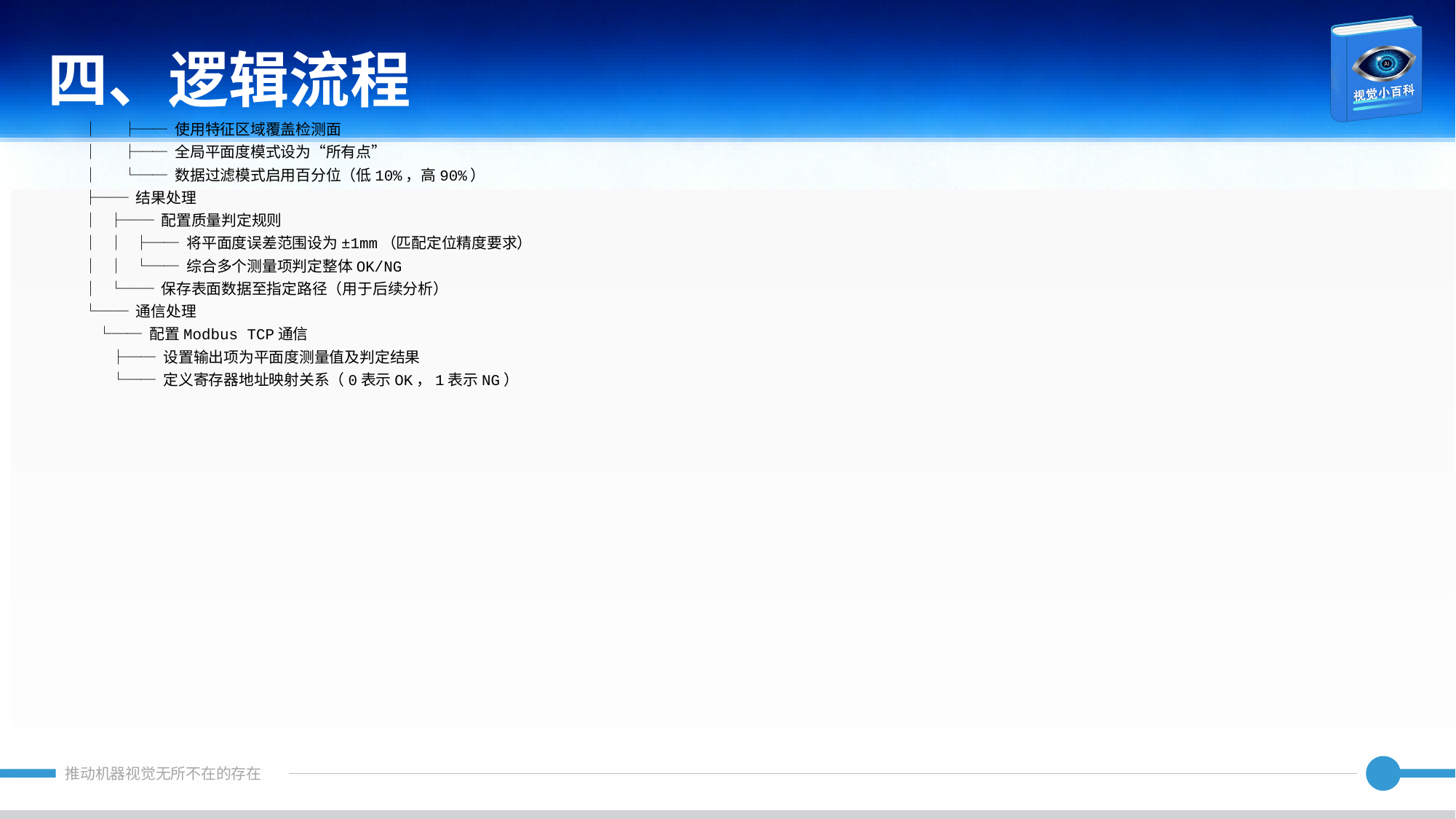

四、逻辑流程

│       ├── 使用特征区域覆盖检测面
│       ├── 全局平面度模式设为“所有点”
│       └── 数据过滤模式启用百分位（低10%，高90%）
├── 结果处理
│   ├── 配置质量判定规则
│   │   ├── 将平面度误差范围设为±1mm（匹配定位精度要求）
│   │   └── 综合多个测量项判定整体OK/NG
│   └── 保存表面数据至指定路径（用于后续分析）
└── 通信处理
    └── 配置Modbus TCP通信
        ├── 设置输出项为平面度测量值及判定结果
        └── 定义寄存器地址映射关系（0表示OK，1表示NG）
10